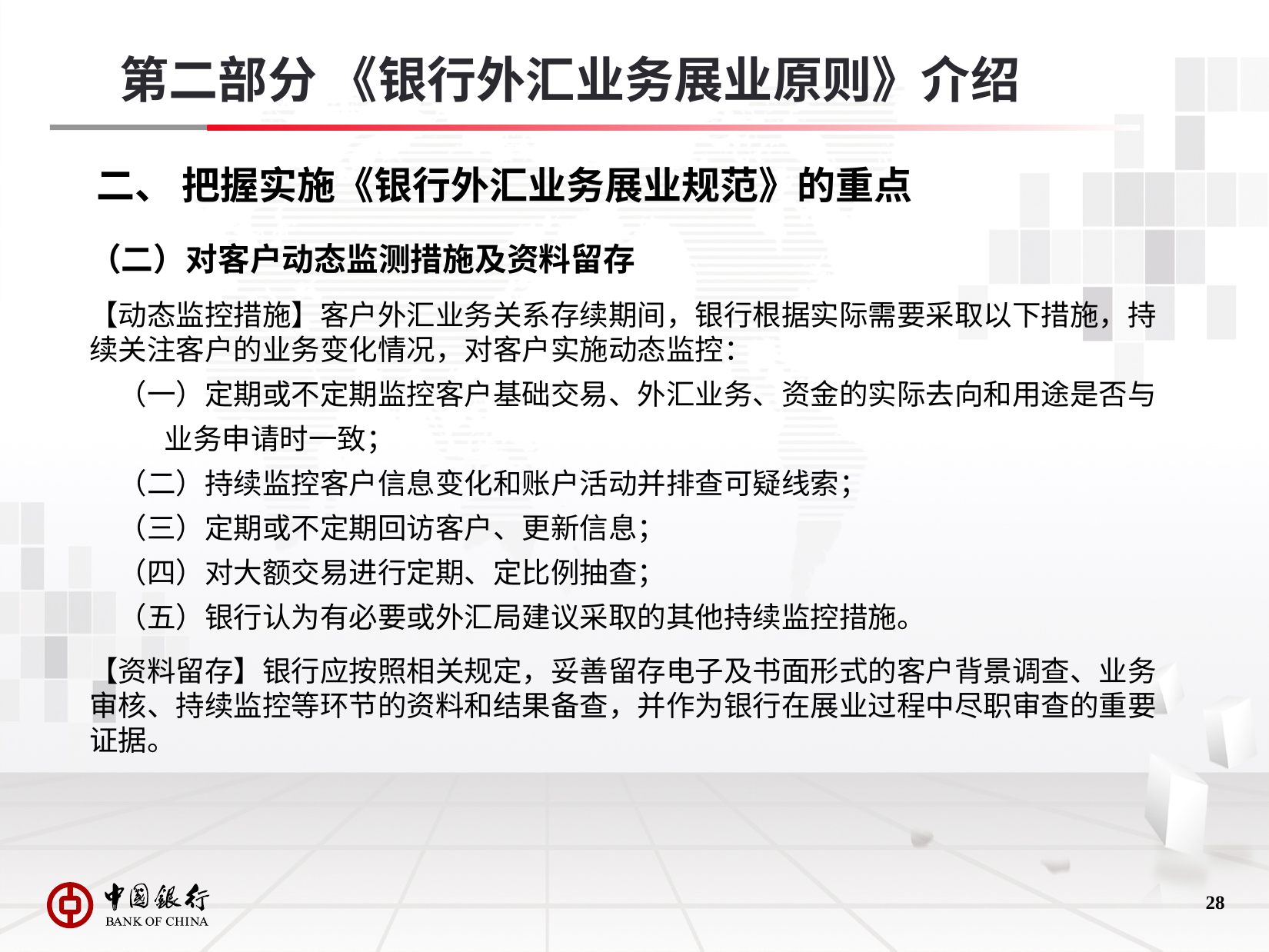

第二部分 《银行外汇业务展业原则》介绍
# 二、 把握实施《银行外汇业务展业规范》的重点
（二）对客户动态监测措施及资料留存
【动态监控措施】客户外汇业务关系存续期间，银行根据实际需要采取以下措施，持续关注客户的业务变化情况，对客户实施动态监控：
（一）定期或不定期监控客户基础交易、外汇业务、资金的实际去向和用途是否与
      业务申请时一致；
（二）持续监控客户信息变化和账户活动并排查可疑线索；
（三）定期或不定期回访客户、更新信息；
（四）对大额交易进行定期、定比例抽查；
（五）银行认为有必要或外汇局建议采取的其他持续监控措施。
【资料留存】银行应按照相关规定，妥善留存电子及书面形式的客户背景调查、业务审核、持续监控等环节的资料和结果备查，并作为银行在展业过程中尽职审查的重要证据。
28